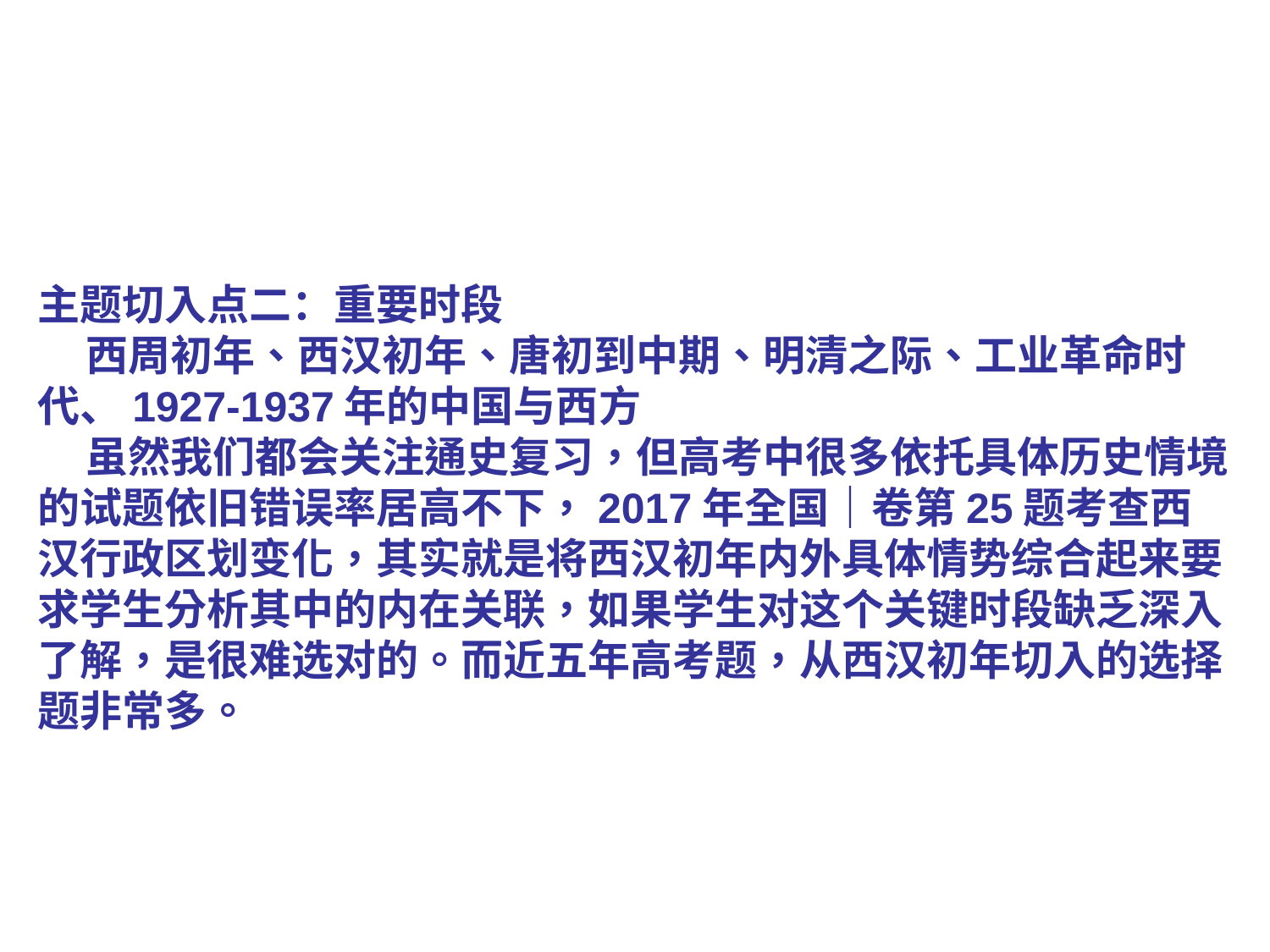

主题切入点二：重要时段
    西周初年、西汉初年、唐初到中期、明清之际、工业革命时代、1927-1937年的中国与西方
    虽然我们都会关注通史复习，但高考中很多依托具体历史情境的试题依旧错误率居高不下，2017年全国｜卷第25题考查西汉行政区划变化，其实就是将西汉初年内外具体情势综合起来要求学生分析其中的内在关联，如果学生对这个关键时段缺乏深入了解，是很难选对的。而近五年高考题，从西汉初年切入的选择题非常多。